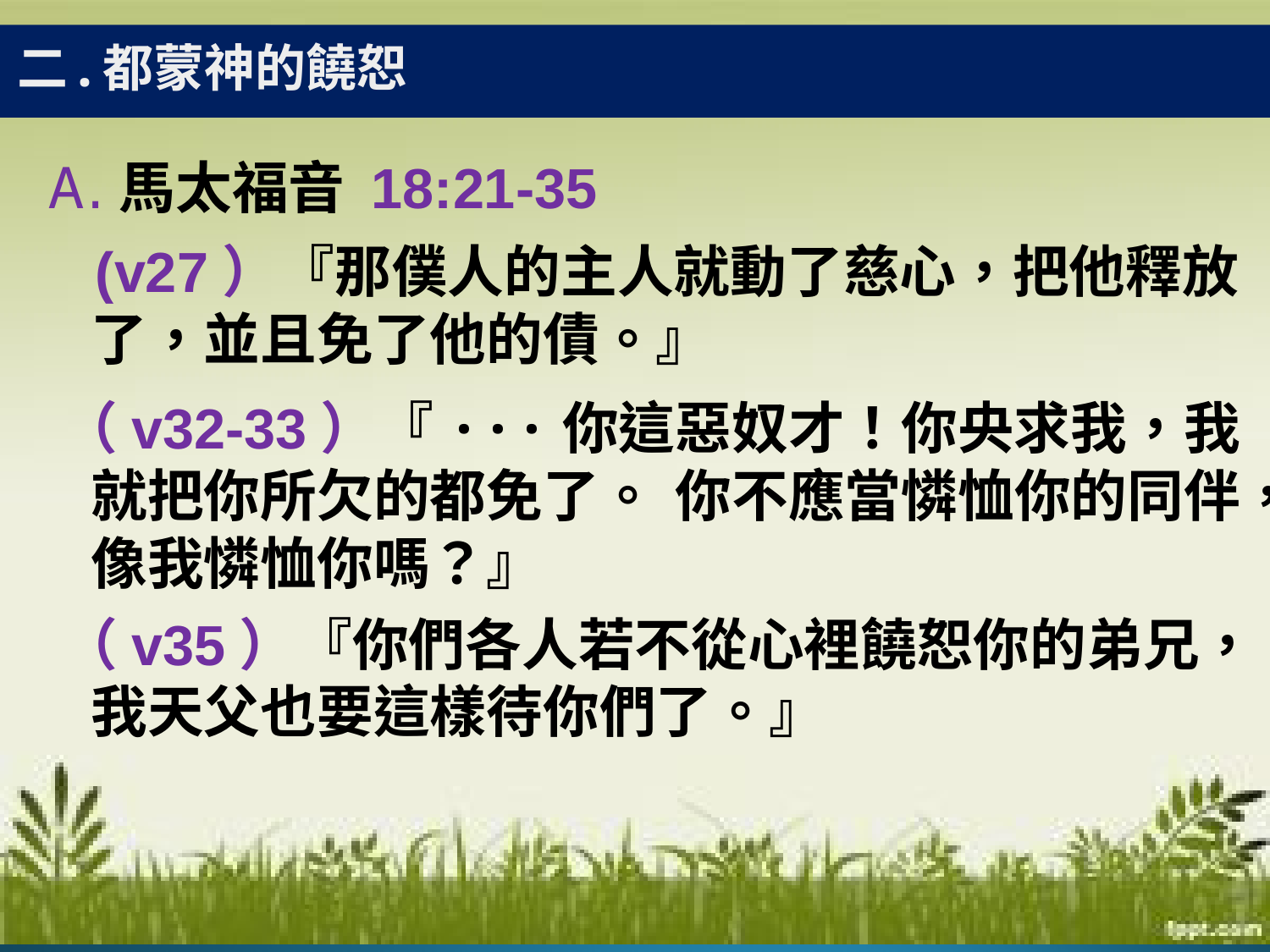

二.都蒙神的饒恕
A.馬太福音 18:21-35
 (v27）『那僕人的主人就動了慈心，把他釋放了，並且免了他的債。』
（v32-33）『···你這惡奴才！你央求我，我就把你所欠的都免了。  你不應當憐恤你的同伴，像我憐恤你嗎？』
（v35）『你們各人若不從心裡饒恕你的弟兄，我天父也要這樣待你們了。』